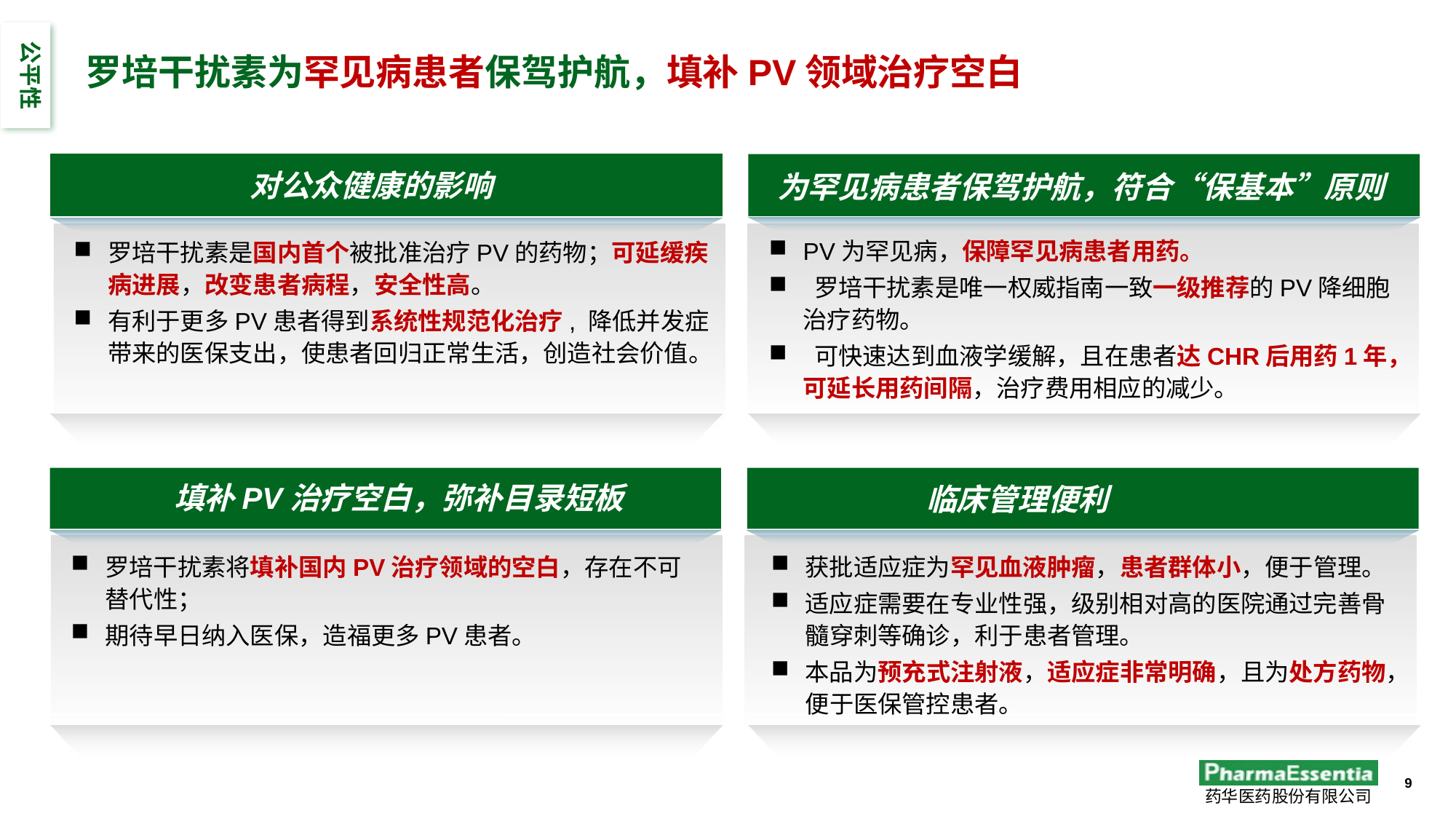

公平性
罗培干扰素为罕见病患者保驾护航，填补PV领域治疗空白

对公众健康的影响
   为罕见病患者保驾护航，符合“保基本”原则

罗培干扰素是国内首个被批准治疗PV的药物；可延缓疾病进展，改变患者病程，安全性高。
有利于更多PV患者得到系统性规范化治疗, 降低并发症带来的医保支出，使患者回归正常生活，创造社会价值。

PV为罕见病，保障罕见病患者用药。
 罗培干扰素是唯一权威指南一致一级推荐的PV降细胞治疗药物。
 可快速达到血液学缓解，且在患者达CHR后用药1年，可延长用药间隔，治疗费用相应的减少。

                           临床管理便利

 填补PV治疗空白，弥补目录短板

罗培干扰素将填补国内PV治疗领域的空白，存在不可替代性；
期待早日纳入医保，造福更多PV患者。
获批适应症为罕见血液肿瘤，患者群体小，便于管理。
适应症需要在专业性强，级别相对高的医院通过完善骨髓穿刺等确诊，利于患者管理。
本品为预充式注射液，适应症非常明确，且为处方药物，便于医保管控患者。

9